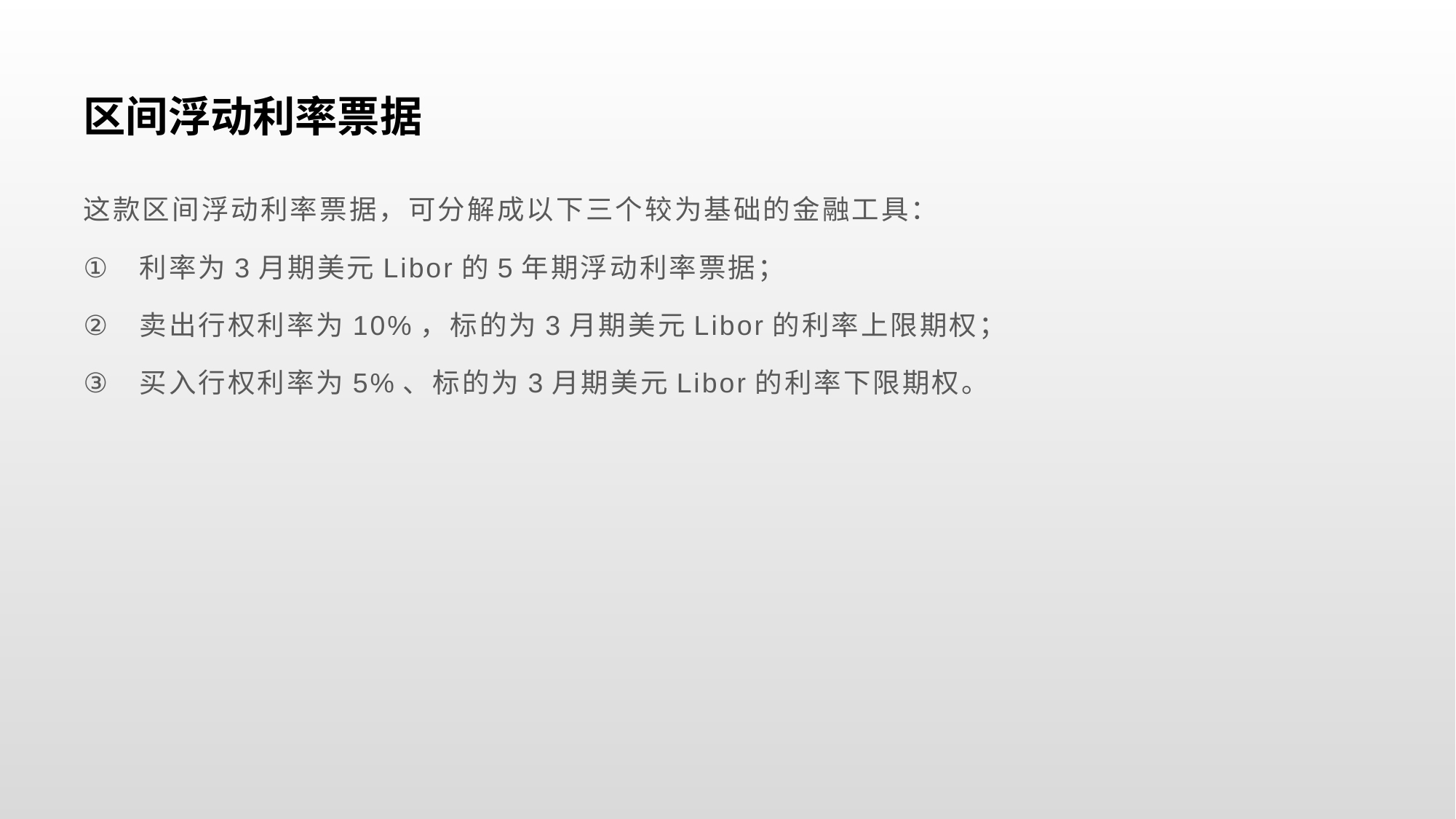

# 区间浮动利率票据
这款区间浮动利率票据，可分解成以下三个较为基础的金融工具：
 利率为3月期美元Libor的5年期浮动利率票据；
 卖出行权利率为10%，标的为3月期美元Libor的利率上限期权；
 买入行权利率为5%、标的为3月期美元Libor的利率下限期权。